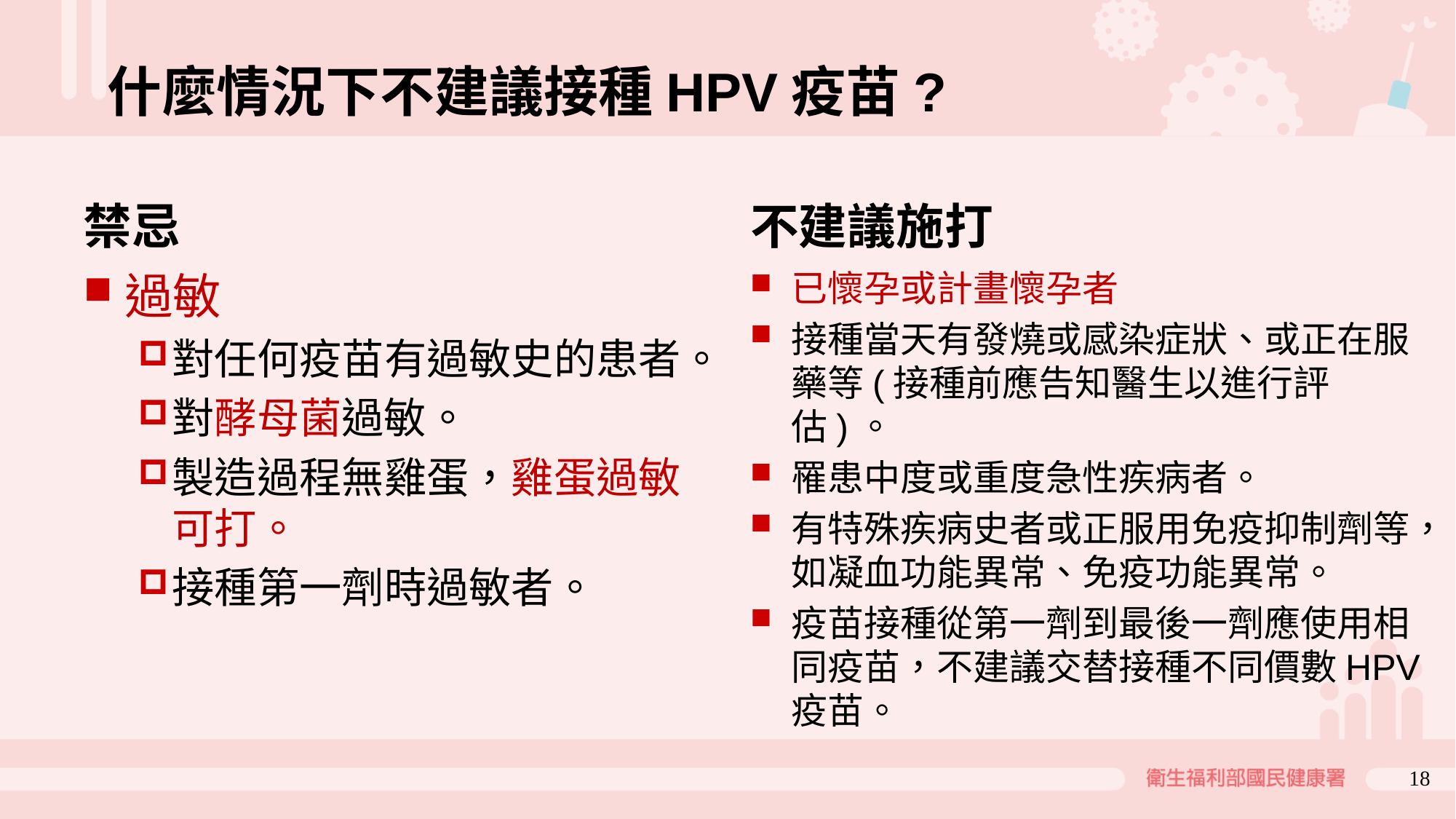

# 什麼情況下不建議接種HPV疫苗?
禁忌
不建議施打
過敏
對任何疫苗有過敏史的患者。
對酵母菌過敏。
製造過程無雞蛋，雞蛋過敏可打。
接種第一劑時過敏者。

已懷孕或計畫懷孕者
接種當天有發燒或感染症狀、或正在服藥等(接種前應告知醫生以進行評估)。
罹患中度或重度急性疾病者。
有特殊疾病史者或正服用免疫抑制劑等，如凝血功能異常、免疫功能異常。
疫苗接種從第一劑到最後一劑應使用相同疫苗，不建議交替接種不同價數HPV疫苗。
18